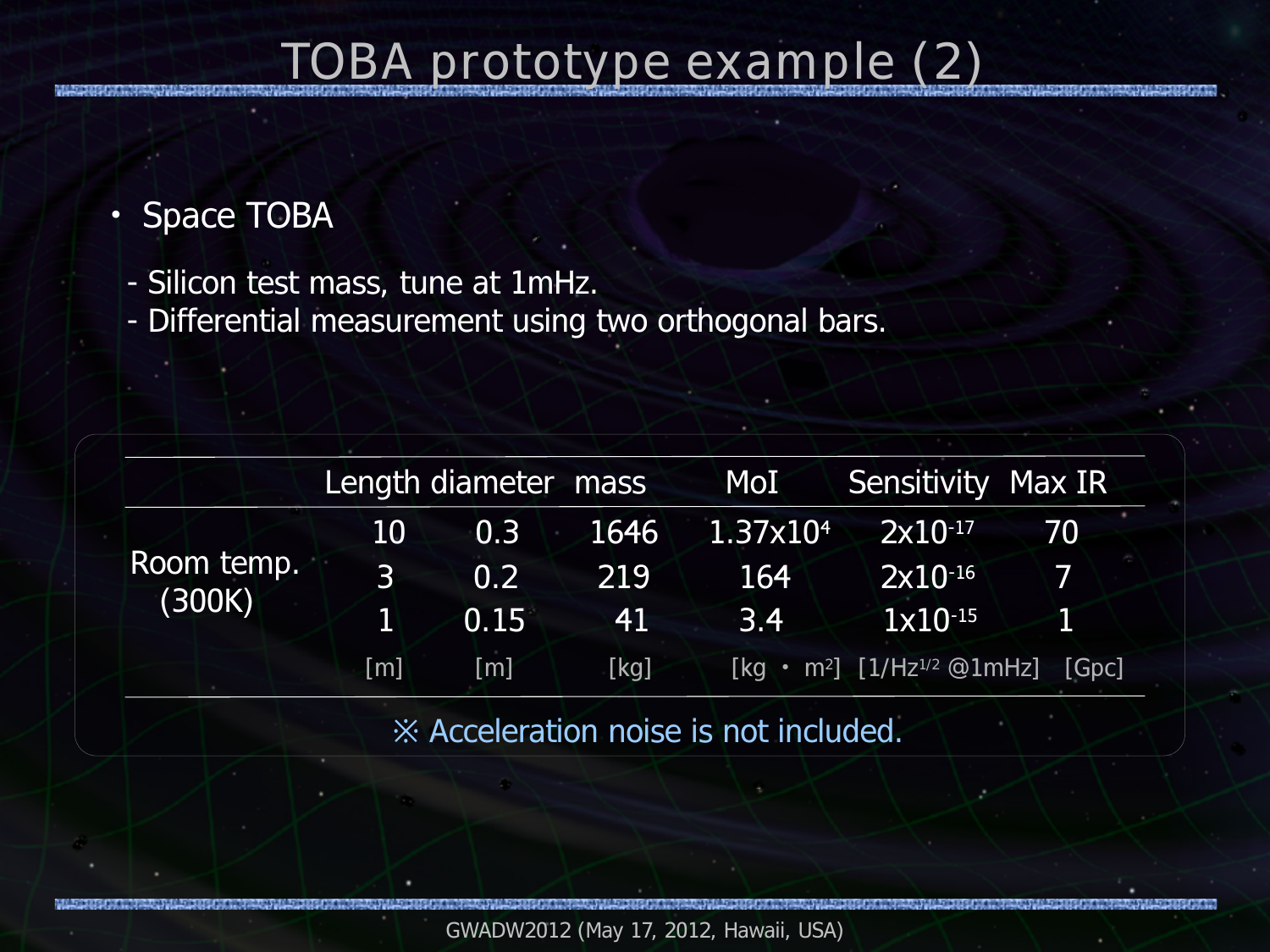

# TOBA prototype example (2)
・Space TOBA
- Silicon test mass, tune at 1mHz.
- Differential measurement using two orthogonal bars.

Length diameter  mass        MoI       Sensitivity  Max IR
10       0.3       1646     1.37x104     2x10-17       70
Room temp.
   (300K)
 3        0.2        219         164         2x10-16        7
 1       0.15         41         3.4          1x10-15        1
[m]         [m]            [kg]          [kg・m2]  [1/Hz1/2 @1mHz]   [Gpc]
※ Acceleration noise is not included.
GWADW2012 (May 17, 2012, Hawaii, USA)